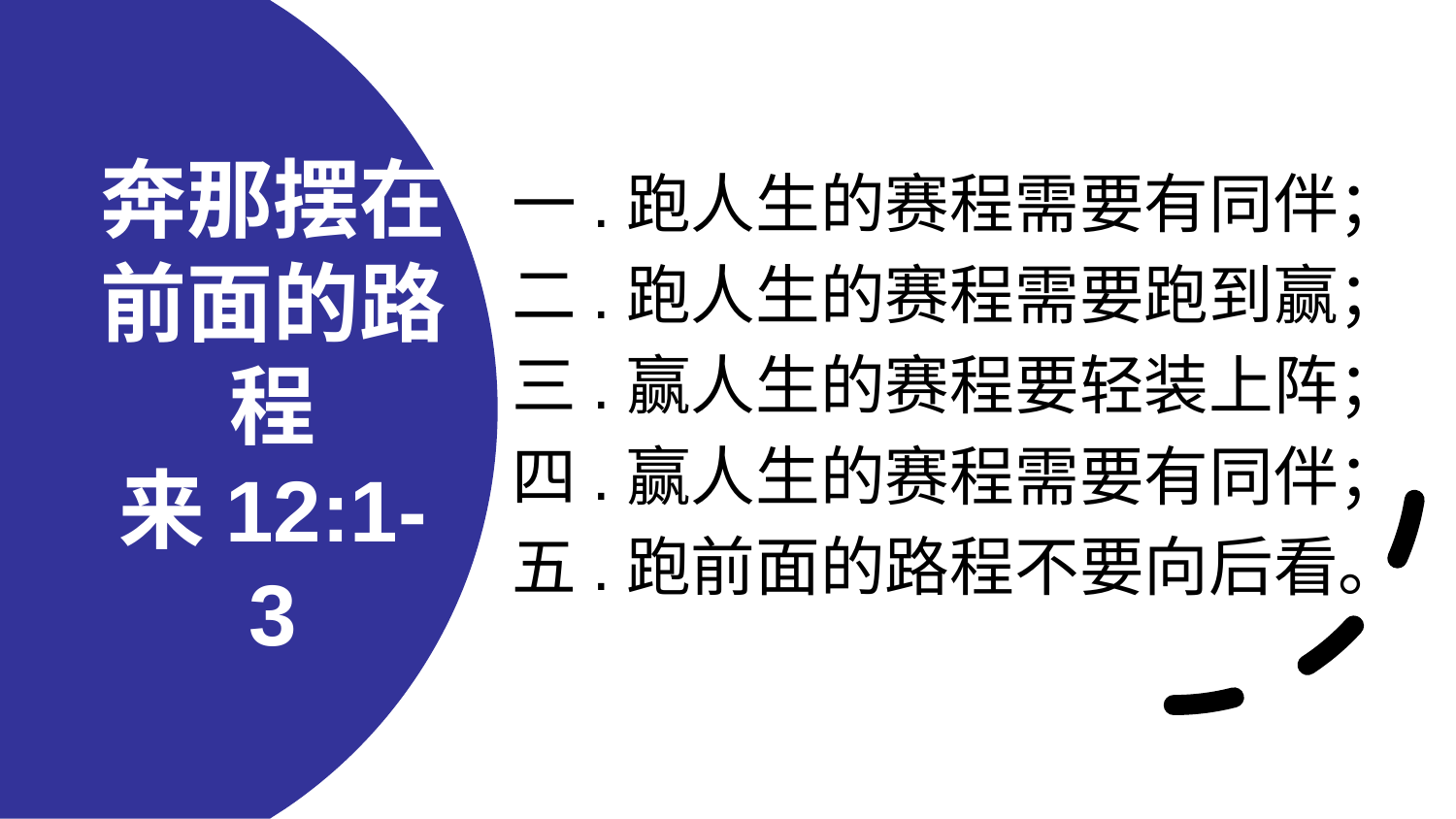

一.跑人生的赛程需要有同伴；
二.跑人生的赛程需要跑到赢；
三.赢人生的赛程要轻装上阵；
四.赢人生的赛程需要有同伴；
五.跑前面的路程不要向后看。
# 奔那摆在前面的路程 来12:1-3